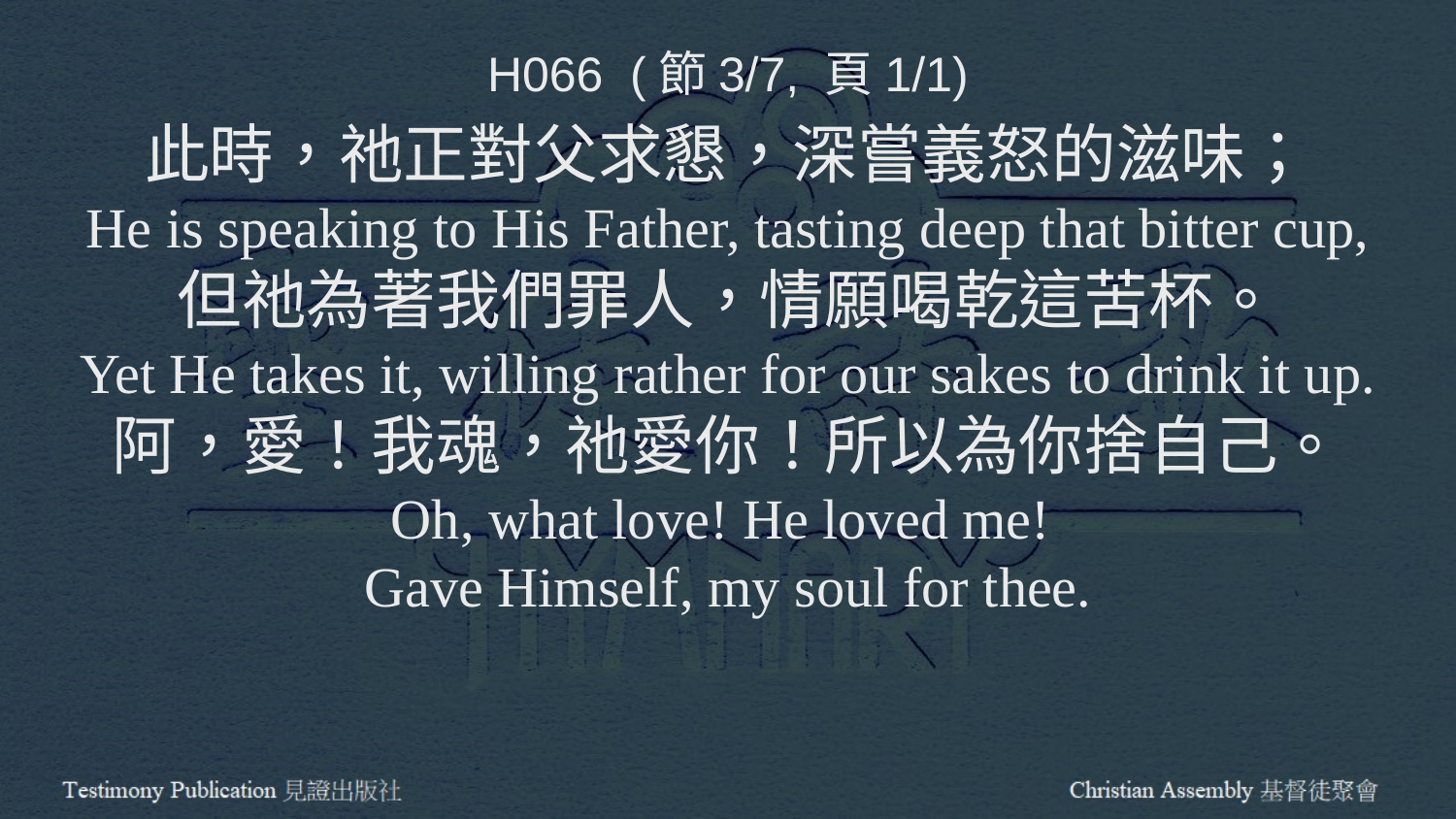

H066  (節3/7, 頁1/1)
此時，祂正對父求懇，深嘗義怒的滋味；
He is speaking to His Father, tasting deep that bitter cup,
但祂為著我們罪人，情願喝乾這苦杯。
Yet He takes it, willing rather for our sakes to drink it up.
阿，愛！我魂，祂愛你！所以為你捨自己。
Oh, what love! He loved me!
Gave Himself, my soul for thee.